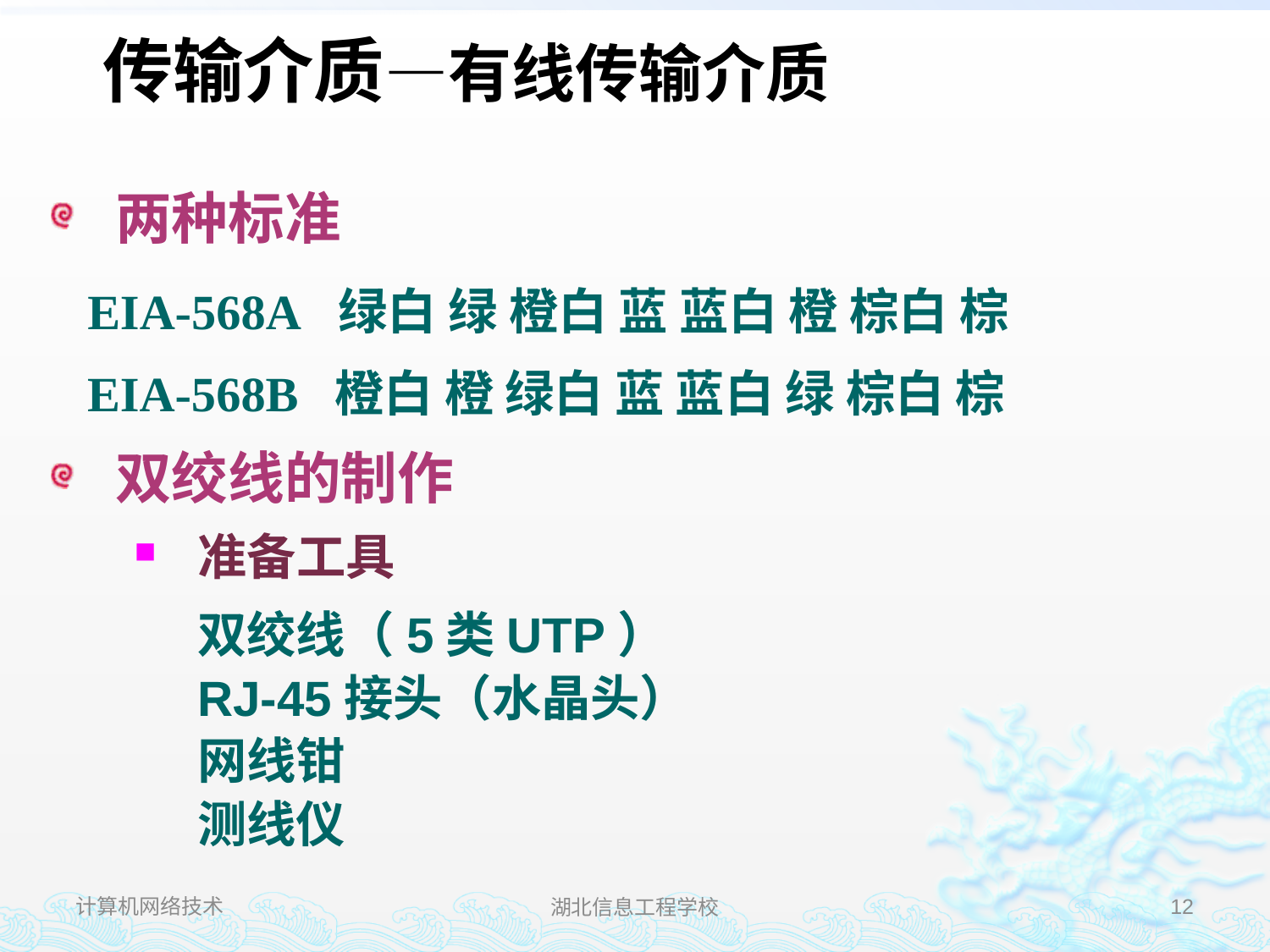

传输介质—有线传输介质
  两种标准
EIA-568A  绿白 绿 橙白 蓝 蓝白 橙 棕白 棕
EIA-568B  橙白 橙 绿白 蓝 蓝白 绿 棕白 棕
  双绞线的制作
准备工具
双绞线（5类UTP）
RJ-45接头（水晶头）
网线钳
测线仪
计算机网络技术
湖北信息工程学校
12